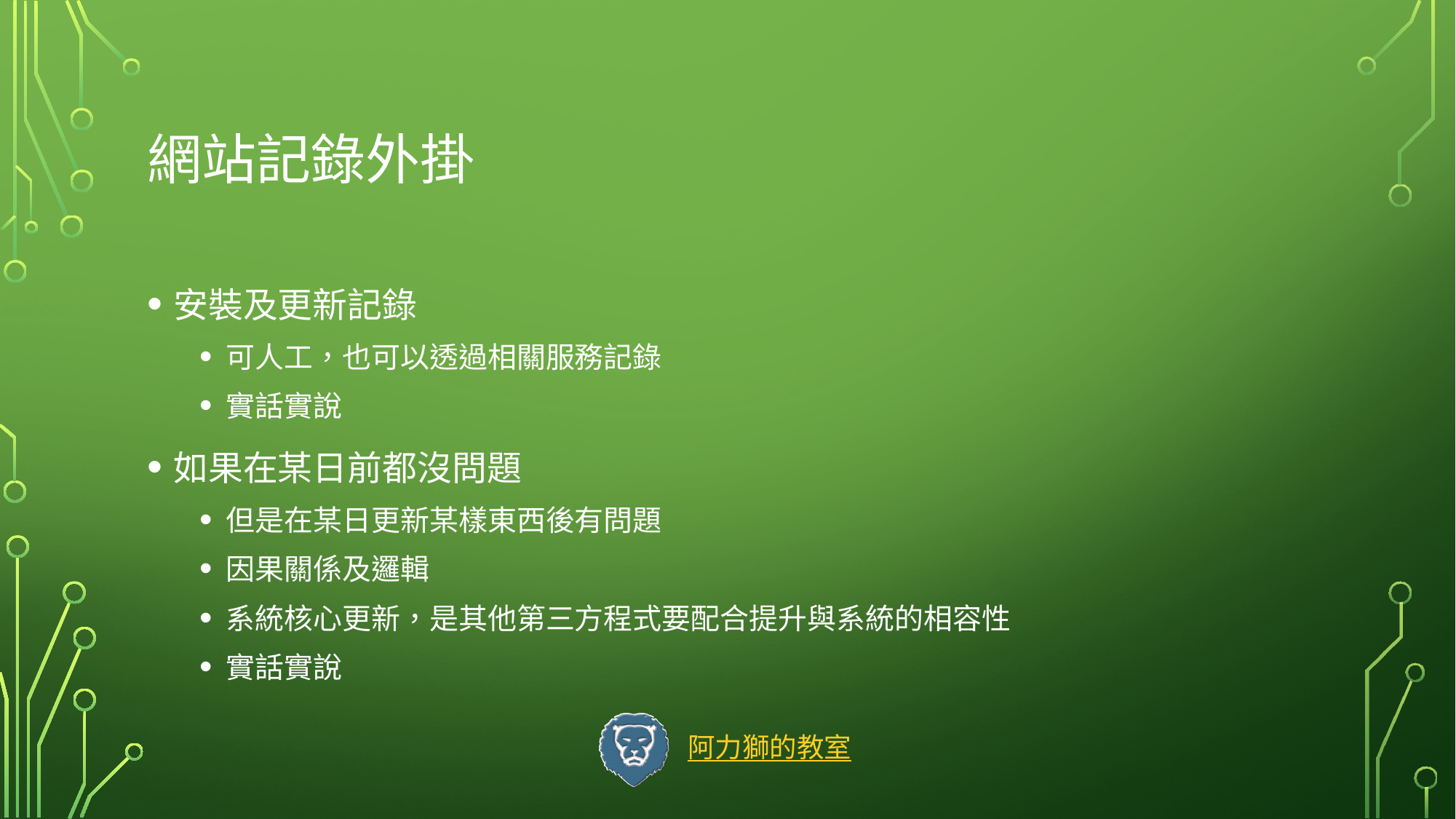

# 網站記錄外掛
安裝及更新記錄
可人工，也可以透過相關服務記錄
實話實說
如果在某日前都沒問題
但是在某日更新某樣東西後有問題
因果關係及邏輯
系統核心更新，是其他第三方程式要配合提升與系統的相容性
實話實說